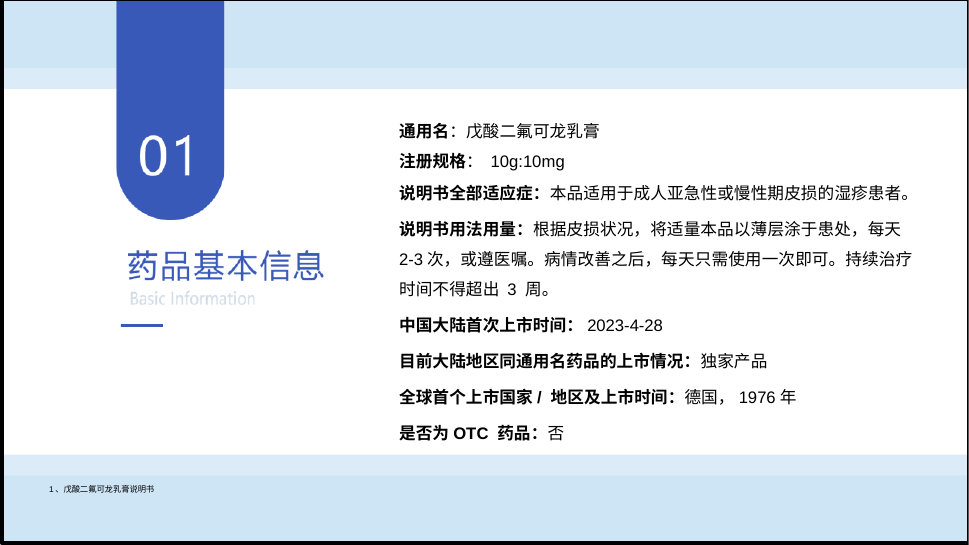

通用名：戊酸二氟可龙乳膏
注册规格： 10g:10mg
说明书全部适应症：本品适用于成人亚急性或慢性期皮损的湿疹患者。
说明书用法用量：根据皮损状况，将适量本品以薄层涂于患处，每天 2-3次，或遵医嘱。病情改善之后，每天只需使用一次即可。持续治疗时间不得超出 3 周。
中国大陆首次上市时间：2023-4-28
目前大陆地区同通用名药品的上市情况：独家产品
全球首个上市国家/ 地区及上市时间：德国，1976年
是否为OTC 药品：否
1、戊酸二氟可龙乳膏说明书